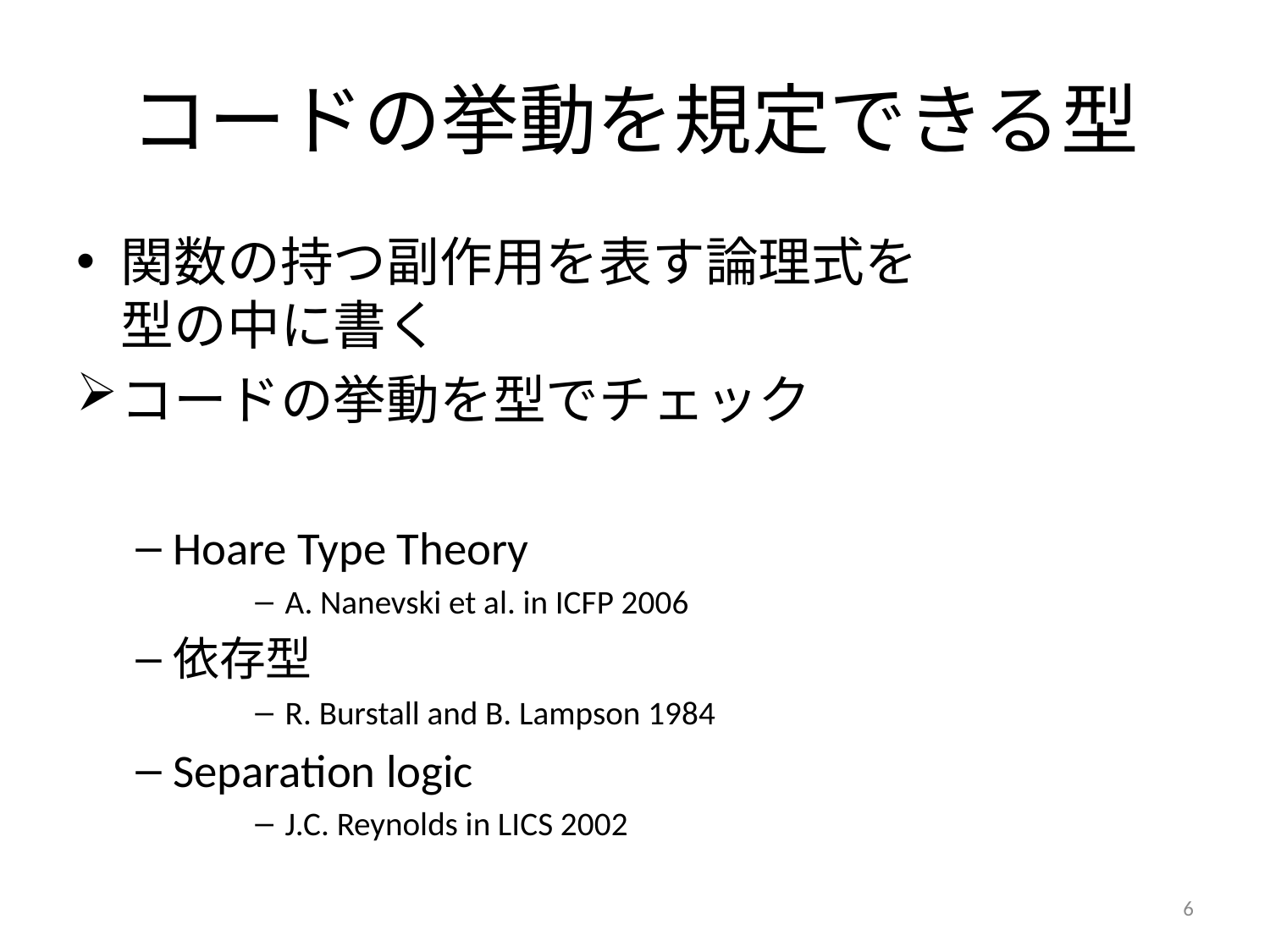

# コードの挙動を規定できる型
関数の持つ副作用を表す論理式を
型の中に書く
コードの挙動を型でチェック

Hoare Type Theory
A. Nanevski et al. in ICFP 2006
依存型
R. Burstall and B. Lampson 1984
Separation logic
J.C. Reynolds in LICS 2002
6